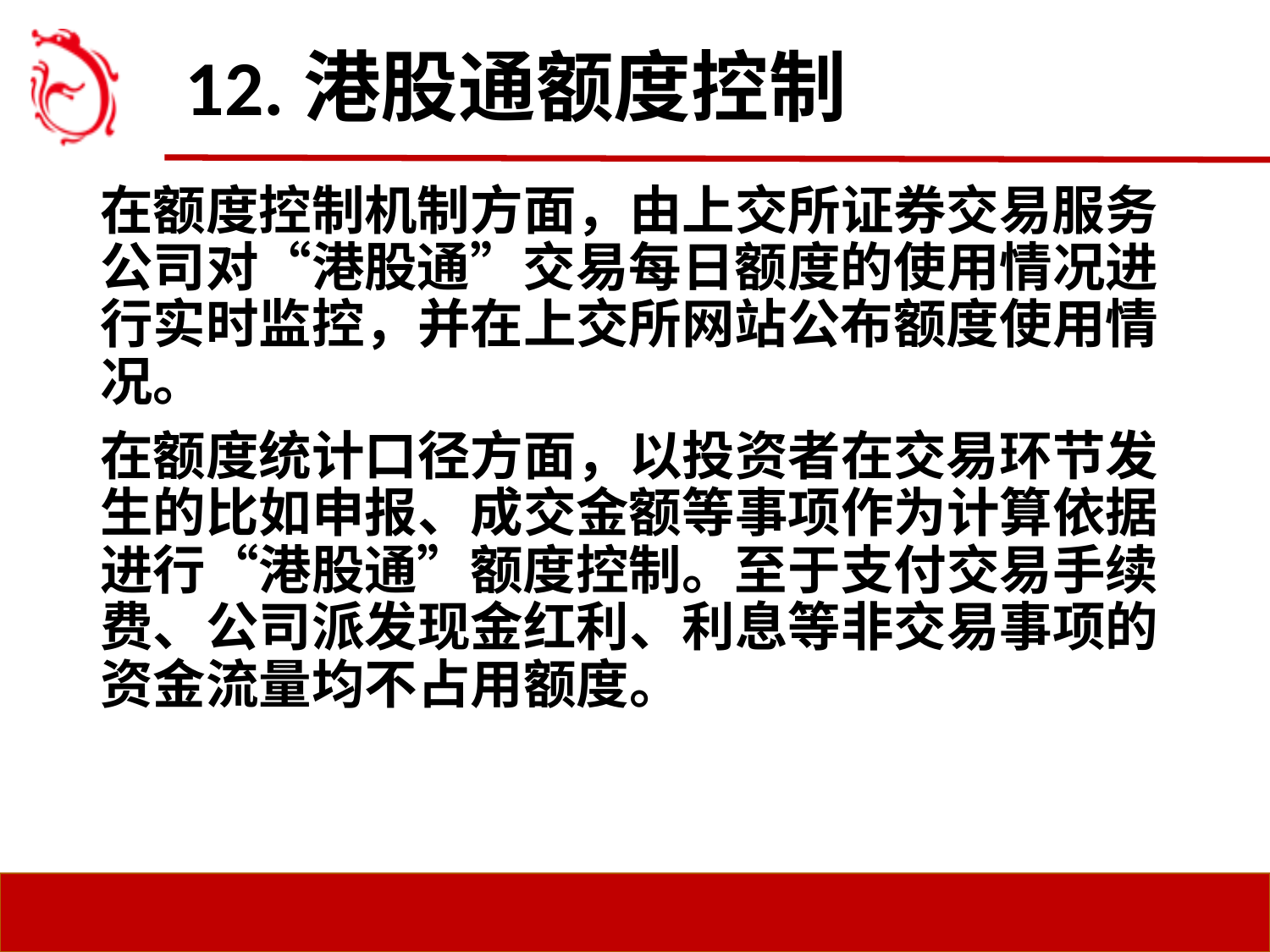

# 12.港股通额度控制
在额度控制机制方面，由上交所证券交易服务公司对“港股通”交易每日额度的使用情况进行实时监控，并在上交所网站公布额度使用情况。
在额度统计口径方面，以投资者在交易环节发生的比如申报、成交金额等事项作为计算依据进行“港股通”额度控制。至于支付交易手续费、公司派发现金红利、利息等非交易事项的资金流量均不占用额度。